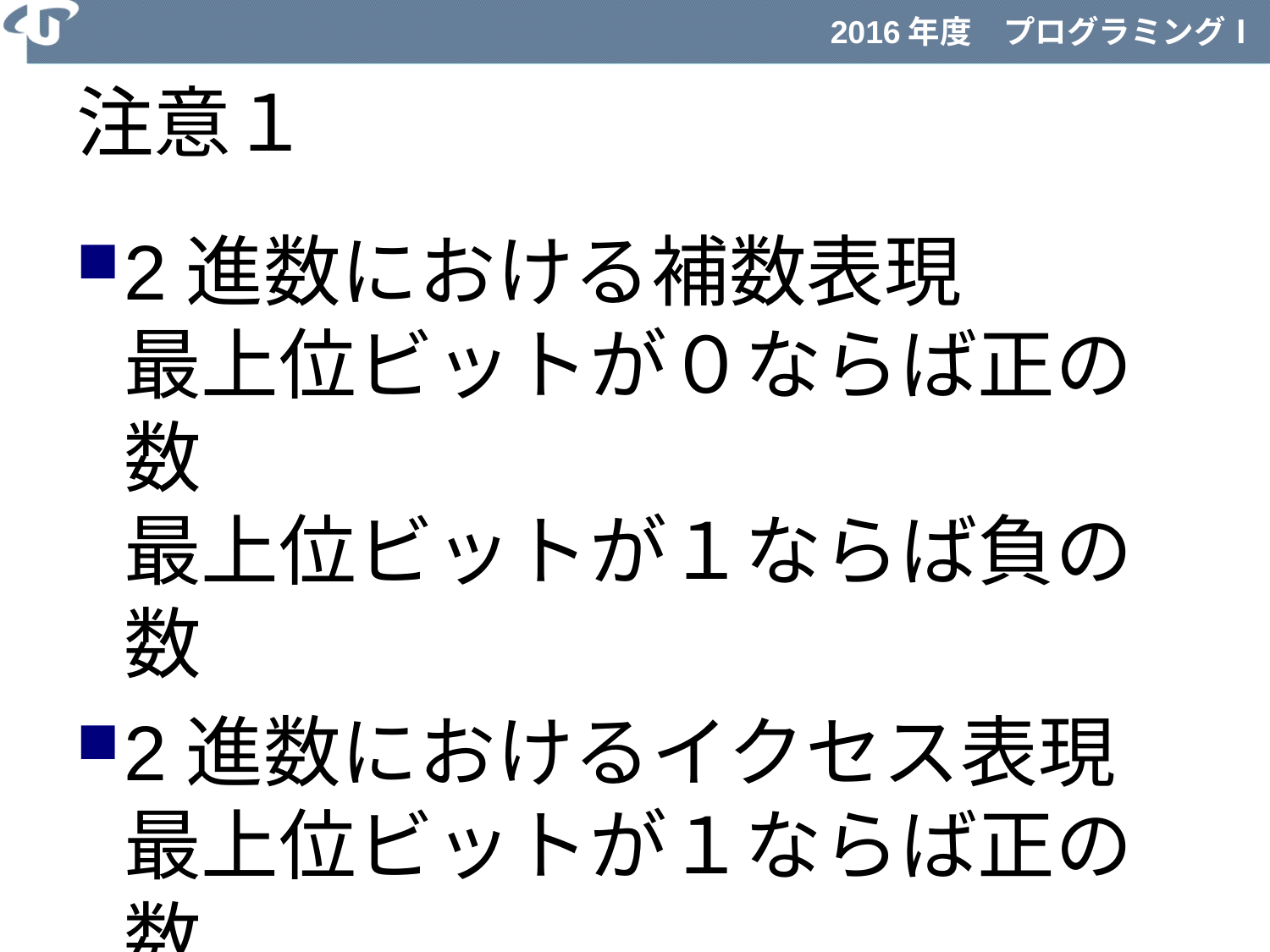

# 注意１
2進数における補数表現
最上位ビットが０ならば正の数
最上位ビットが１ならば負の数
2進数におけるイクセス表現
最上位ビットが１ならば正の数
最上位ビットが０ならば負の数